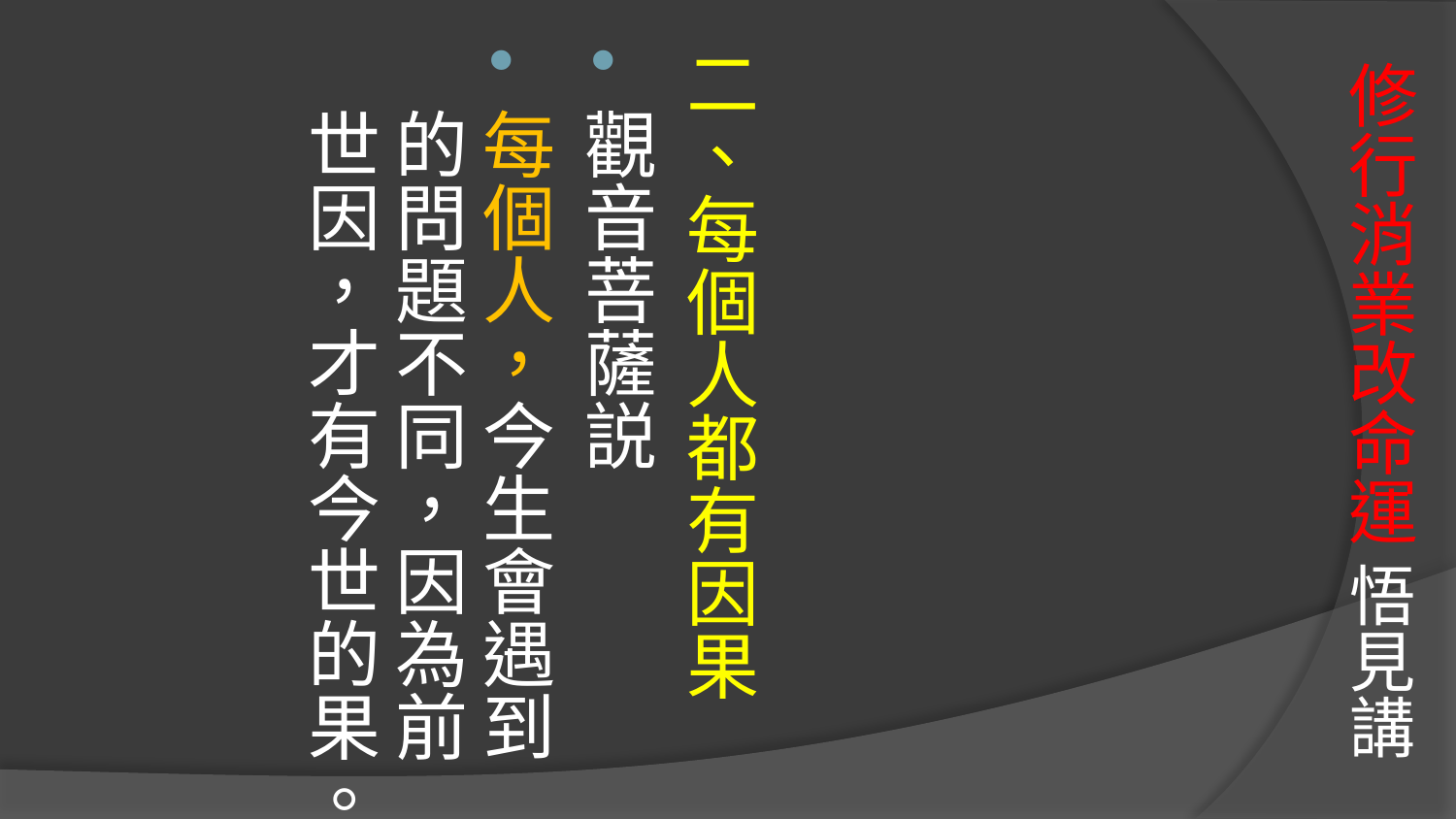

二、每個人都有因果
觀音菩薩説
每個人，今生會遇到的問題不同，因為前世因，才有今世的果。
# 修行消業改命運 悟見講